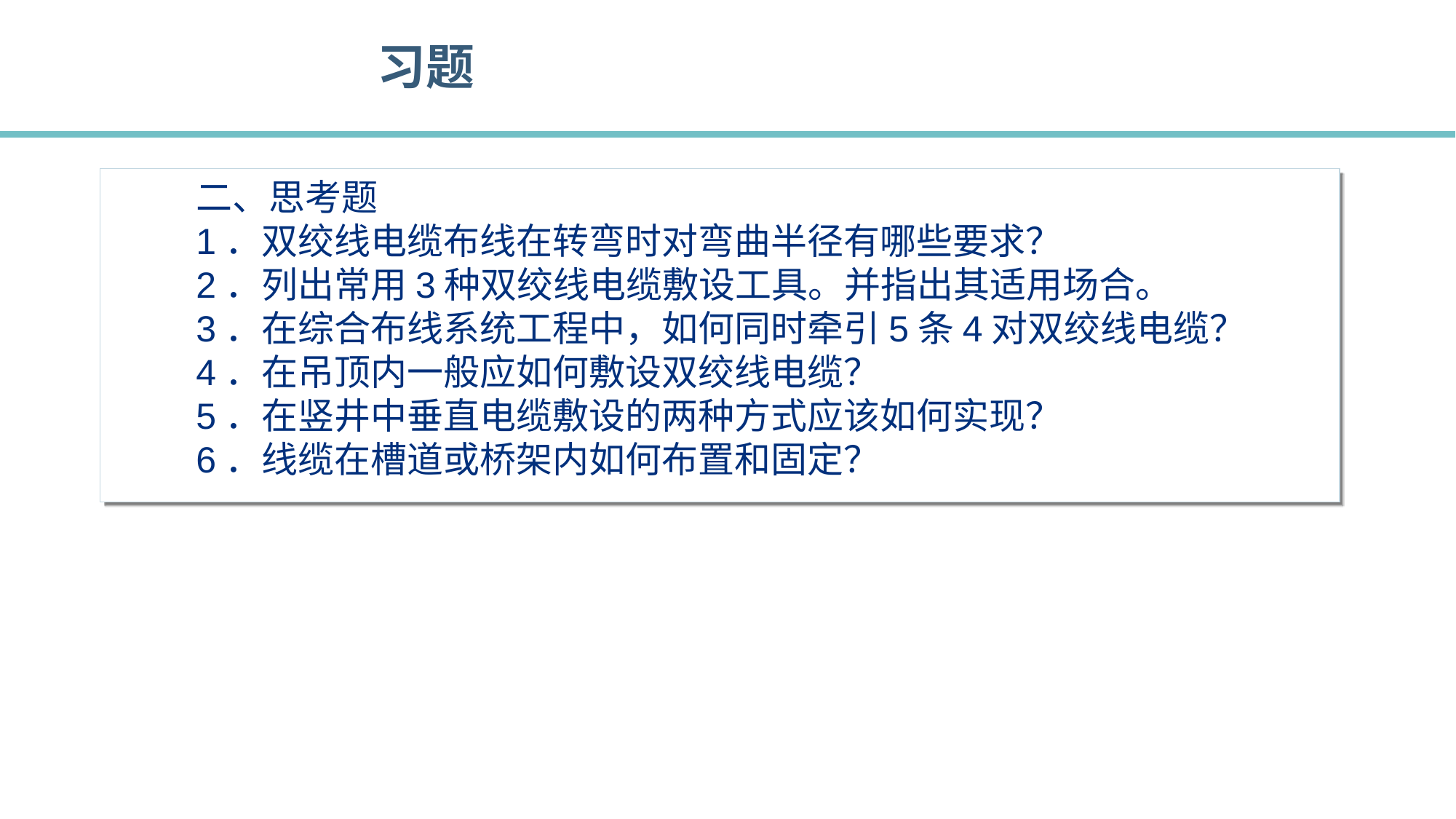

习题
二、思考题
1．双绞线电缆布线在转弯时对弯曲半径有哪些要求？
2．列出常用3种双绞线电缆敷设工具。并指出其适用场合。
3．在综合布线系统工程中，如何同时牵引5条4对双绞线电缆？
4．在吊顶内一般应如何敷设双绞线电缆？
5．在竖井中垂直电缆敷设的两种方式应该如何实现？
6．线缆在槽道或桥架内如何布置和固定？